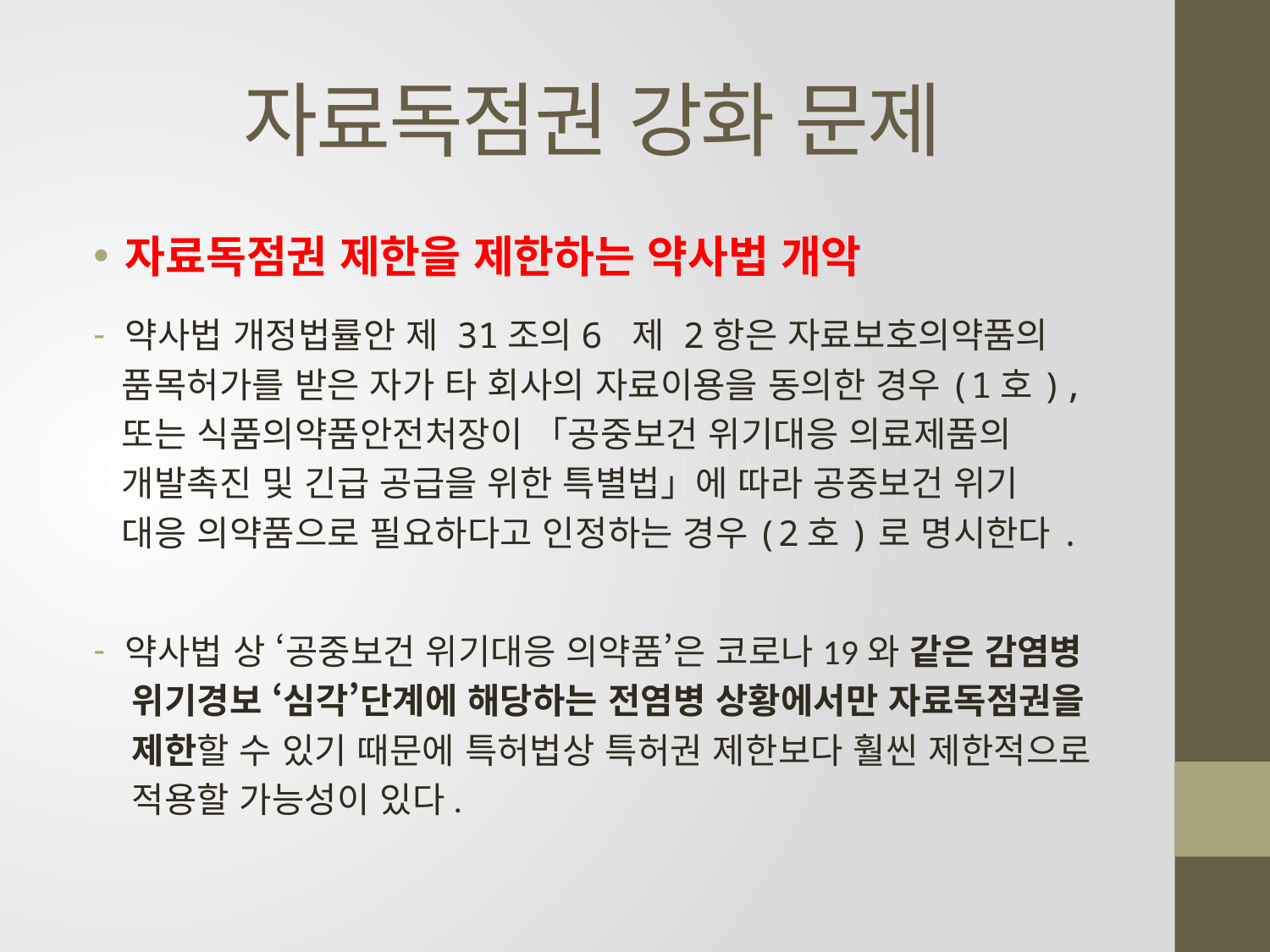

# 자료독점권 강화 문제
자료독점권 제한을 제한하는 약사법 개악

약사법 개정법률안 제 31조의6 제 2항은 자료보호의약품의
  품목허가를 받은 자가 타 회사의 자료이용을 동의한 경우(1호),
  또는 식품의약품안전처장이 「공중보건 위기대응 의료제품의
  개발촉진 및 긴급 공급을 위한 특별법」에 따라 공중보건 위기
  대응 의약품으로 필요하다고 인정하는 경우(2호)로 명시한다.

약사법 상 ‘공중보건 위기대응 의약품’은 코로나19와 같은 감염병
   위기경보 ‘심각’단계에 해당하는 전염병 상황에서만 자료독점권을
   제한할 수 있기 때문에 특허법상 특허권 제한보다 훨씬 제한적으로
   적용할 가능성이 있다.